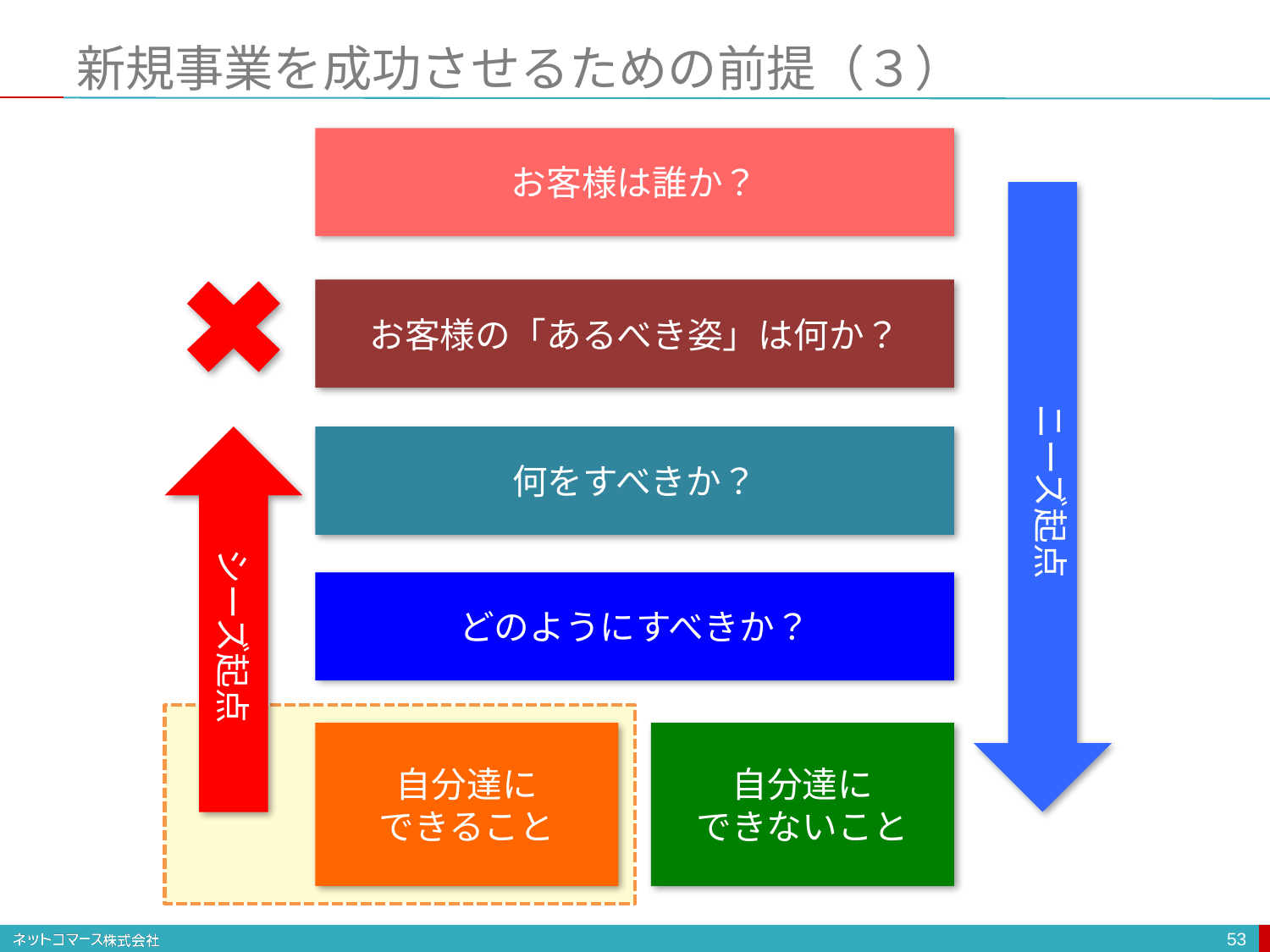

# 新規事業を成功させるための前提（３）
お客様は誰か？

お客様の「あるべき姿」は何か？
ニーズ起点
シーズ起点
何をすべきか？
どのようにすべきか？

自分達に
できること
自分達に
できないこと
53